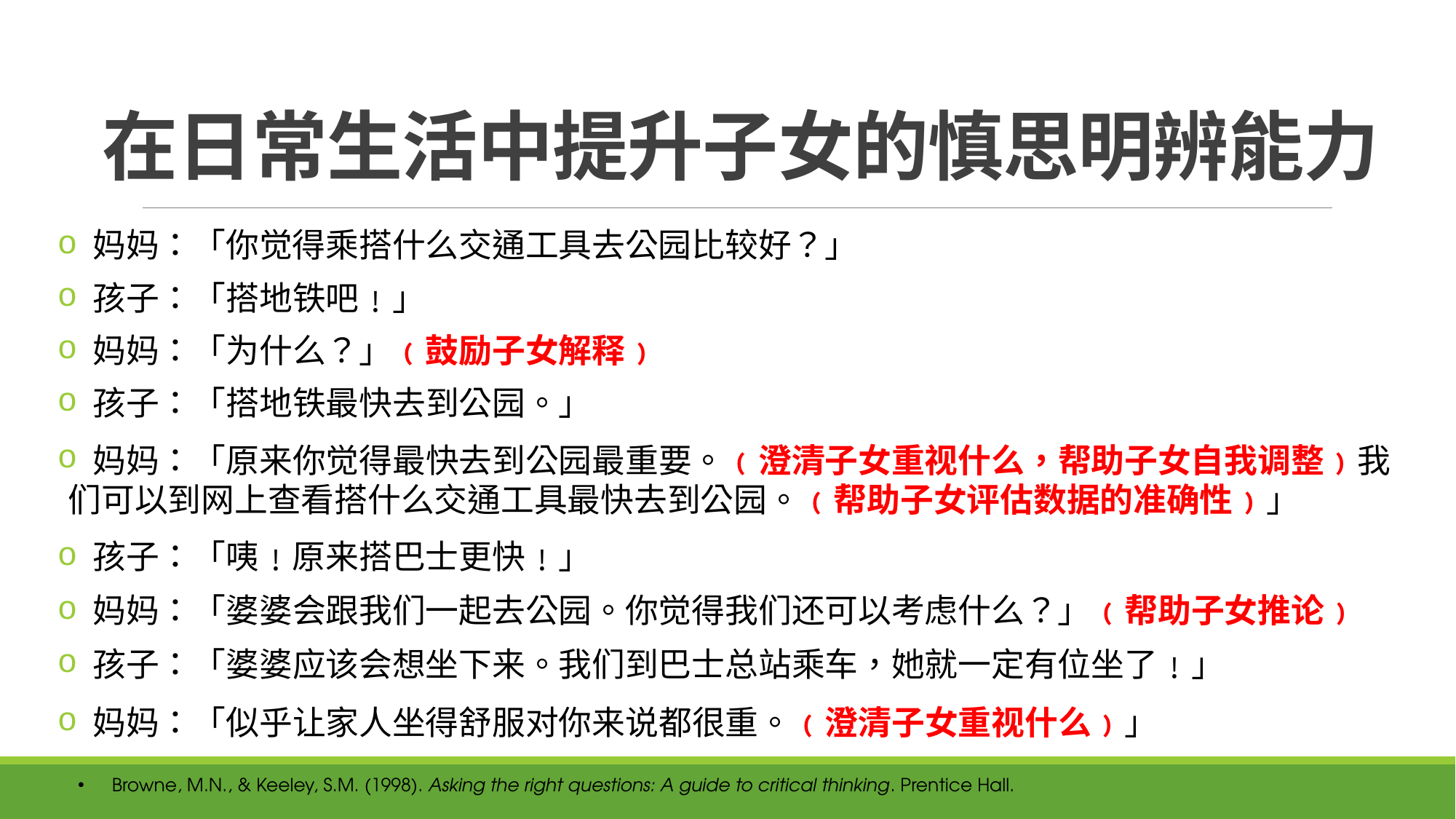

# 在日常生活中提升子女的慎思明辨能力
 妈妈：「你觉得乘搭什么交通工具去公园比较好？」

 孩子：「搭地铁吧﹗」

 妈妈：「为什么？」﹙鼓励子女解释﹚

 孩子：「搭地铁最快去到公园。」

 妈妈：「原来你觉得最快去到公园最重要。﹙澄清子女重视什么，帮助子女自我调整﹚我们可以到网上查看搭什么交通工具最快去到公园。﹙帮助子女评估数据的准确性﹚」

 孩子：「咦﹗原来搭巴士更快﹗」
 妈妈：「婆婆会跟我们一起去公园。你觉得我们还可以考虑什么？」﹙帮助子女推论﹚

 孩子：「婆婆应该会想坐下来。我们到巴士总站乘车，她就一定有位坐了﹗」

 妈妈：「似乎让家人坐得舒服对你来说都很重。﹙澄清子女重视什么﹚」
Browne, M.N., & Keeley, S.M. (1998). Asking the right questions: A guide to critical thinking. Prentice Hall.